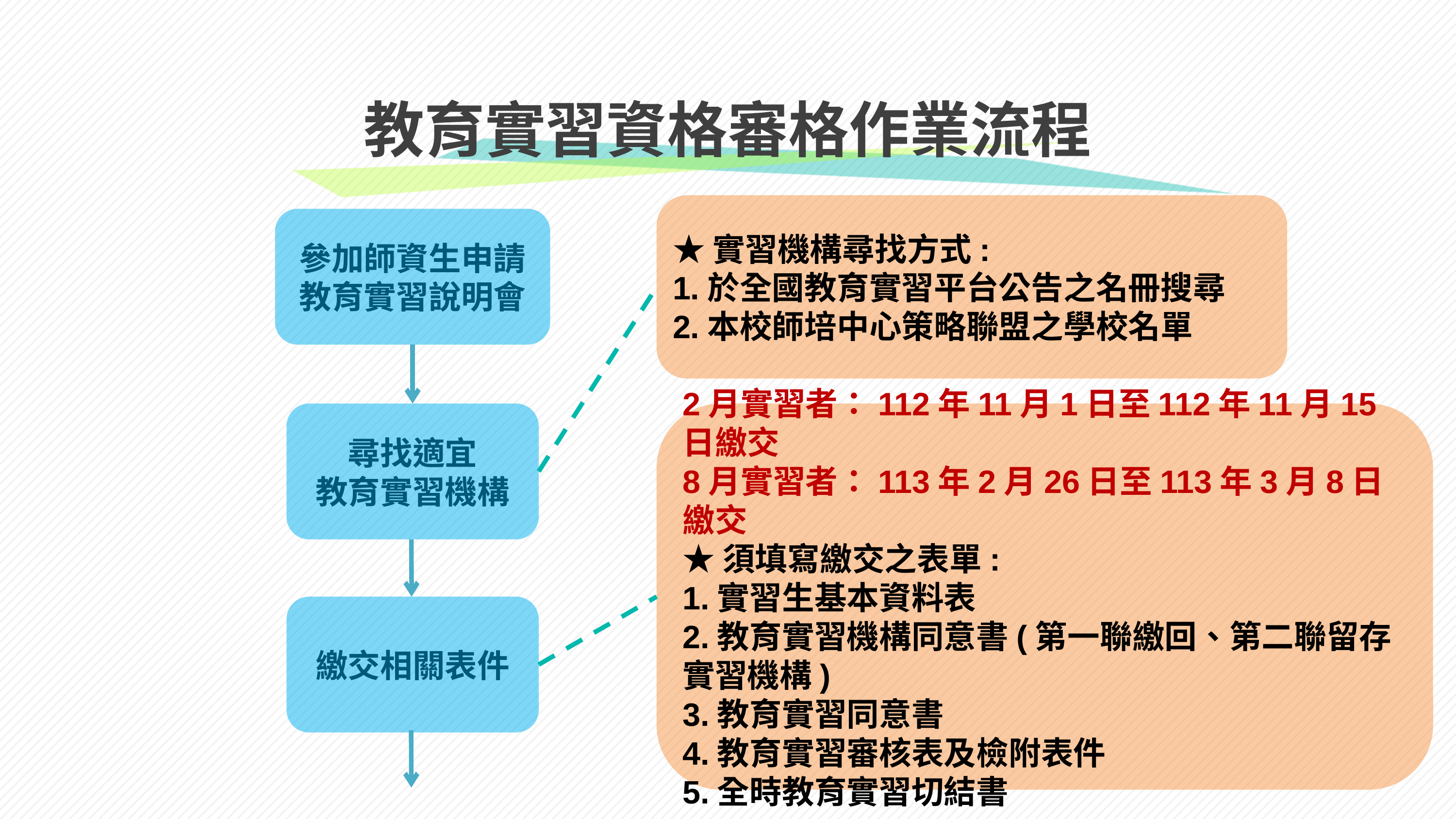

# 教育實習資格審格作業流程
★實習機構尋找方式:
1.於全國教育實習平台公告之名冊搜尋
2.本校師培中心策略聯盟之學校名單

參加師資生申請教育實習說明會
尋找適宜
教育實習機構
2月實習者：112年11月1日至112年11月15日繳交
8月實習者：113年2月26日至113年3月8日繳交
★須填寫繳交之表單:
1.實習生基本資料表
2.教育實習機構同意書(第一聯繳回、第二聯留存實習機構)
3.教育實習同意書
4.教育實習審核表及檢附表件
5.全時教育實習切結書
繳交相關表件